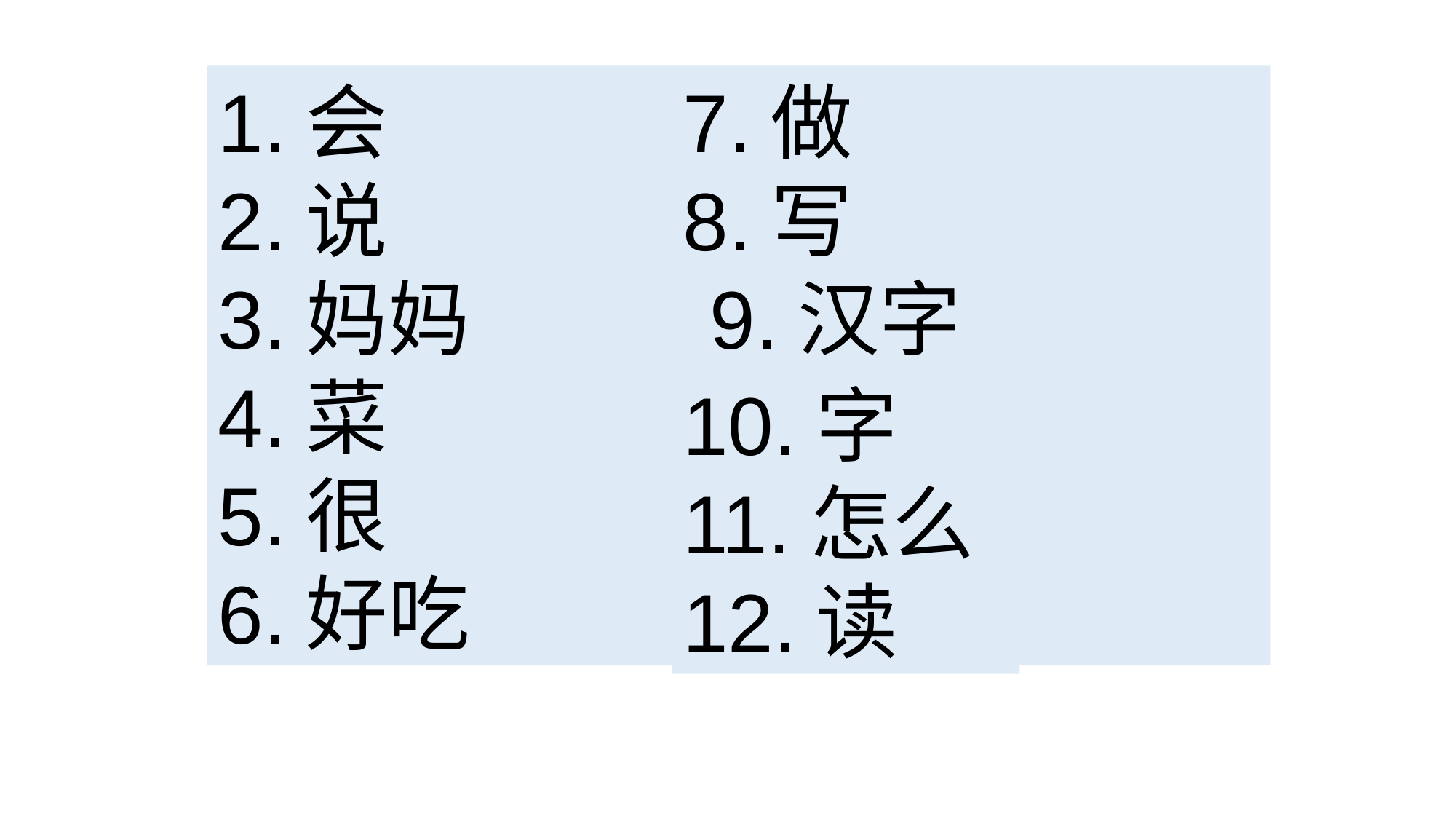

1.会               7.做
2.说               8.写
3.妈妈            9.汉字
4.菜
5.很
6.好吃
10.字
11.怎么
12.读